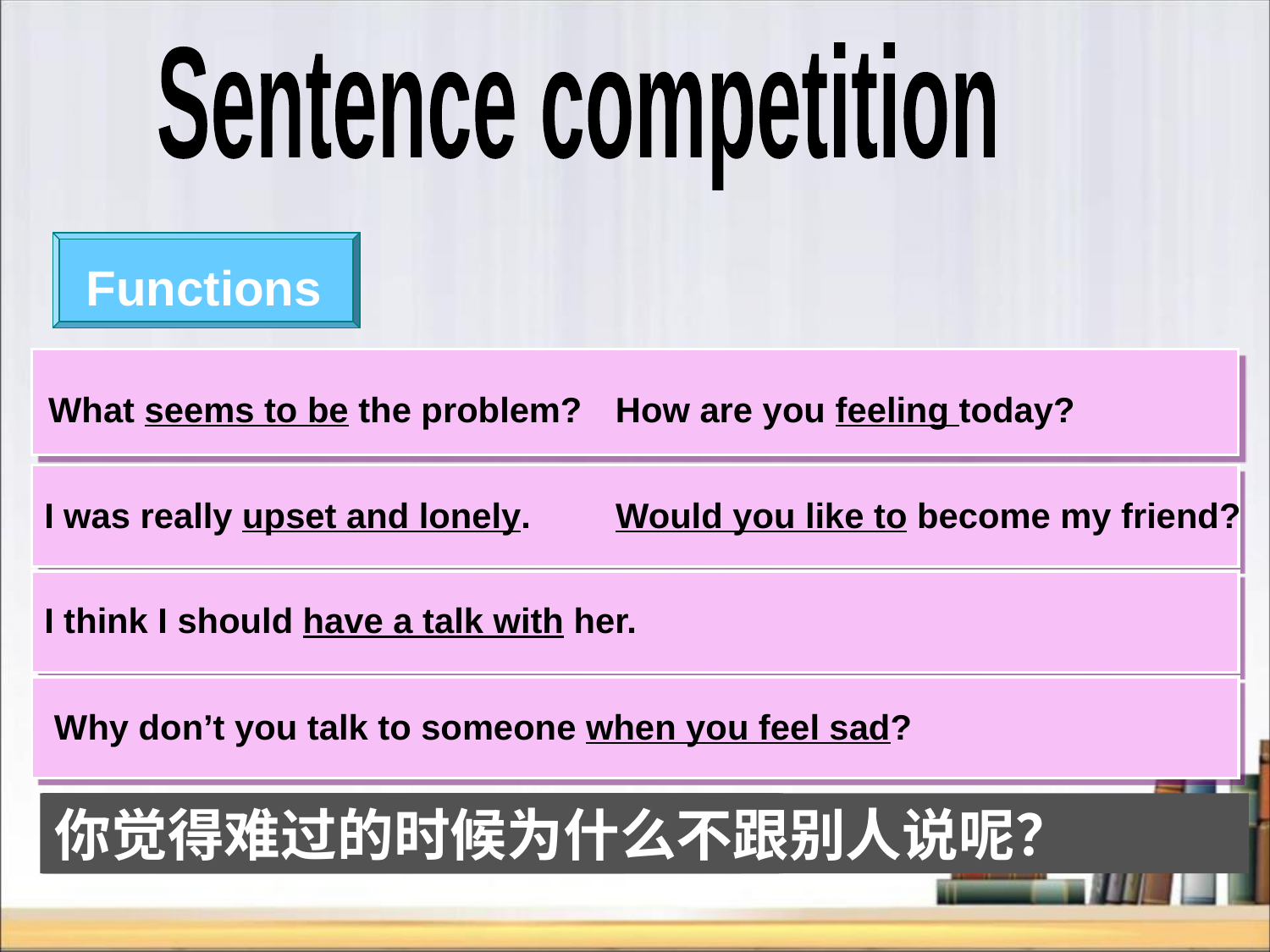

Sentence competition

Functions

What seems to be the problem?
How are you feeling today?
I was really upset and lonely.
Would you like to become my friend?
I think I should have a talk with her.
Why don’t you talk to someone when you feel sad?
到底是怎么回事？
你今天感觉怎么样？
你要做我的朋友吗？
我想我应该和她谈谈。
你觉得难过的时候为什么不跟别人说呢？
我感觉又难过又寂寞。